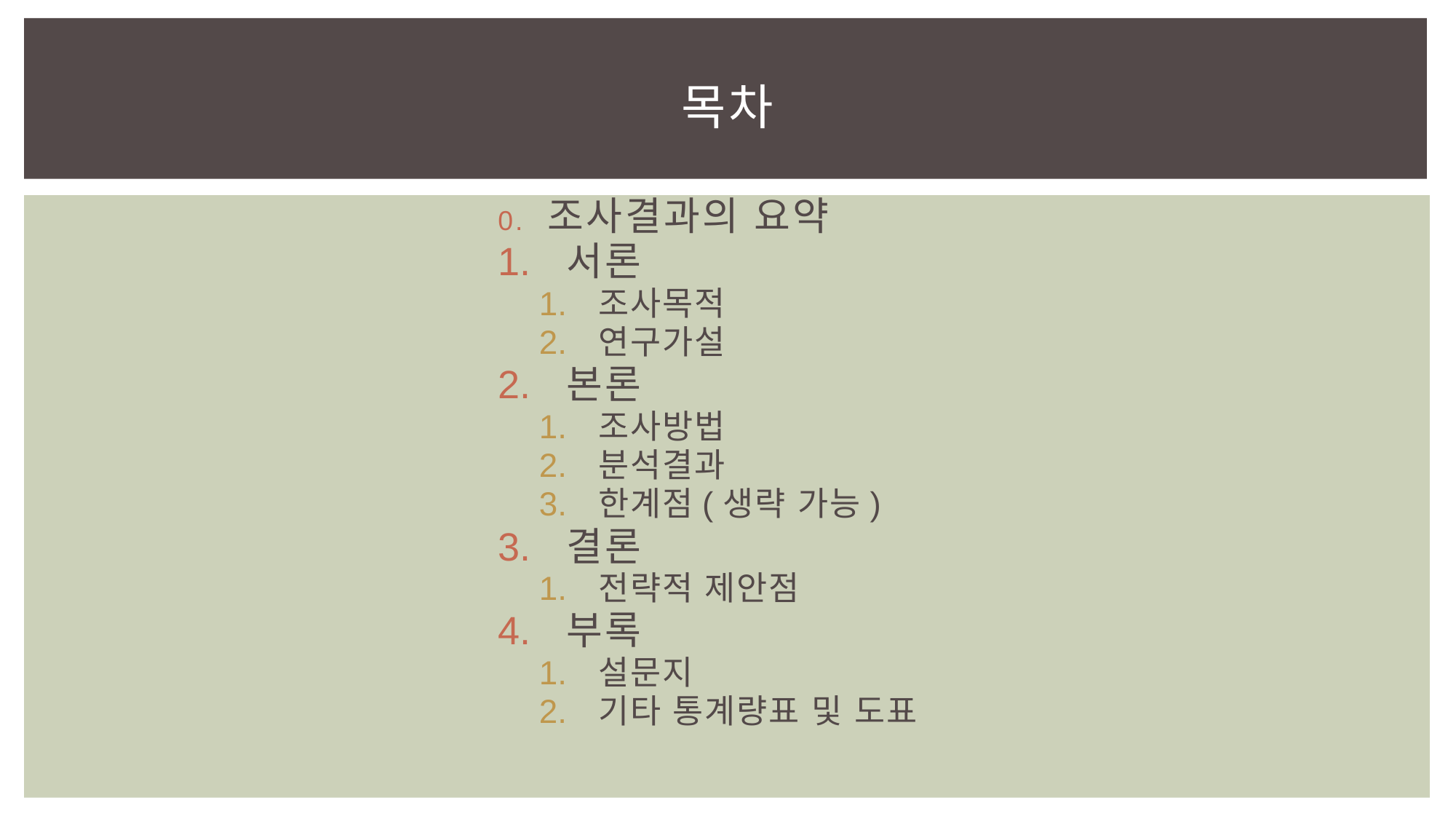

# 목차
0. 조사결과의 요약
서론
조사목적
연구가설
본론
조사방법
분석결과
한계점(생략 가능)
결론
전략적 제안점
부록
설문지
기타 통계량표 및 도표